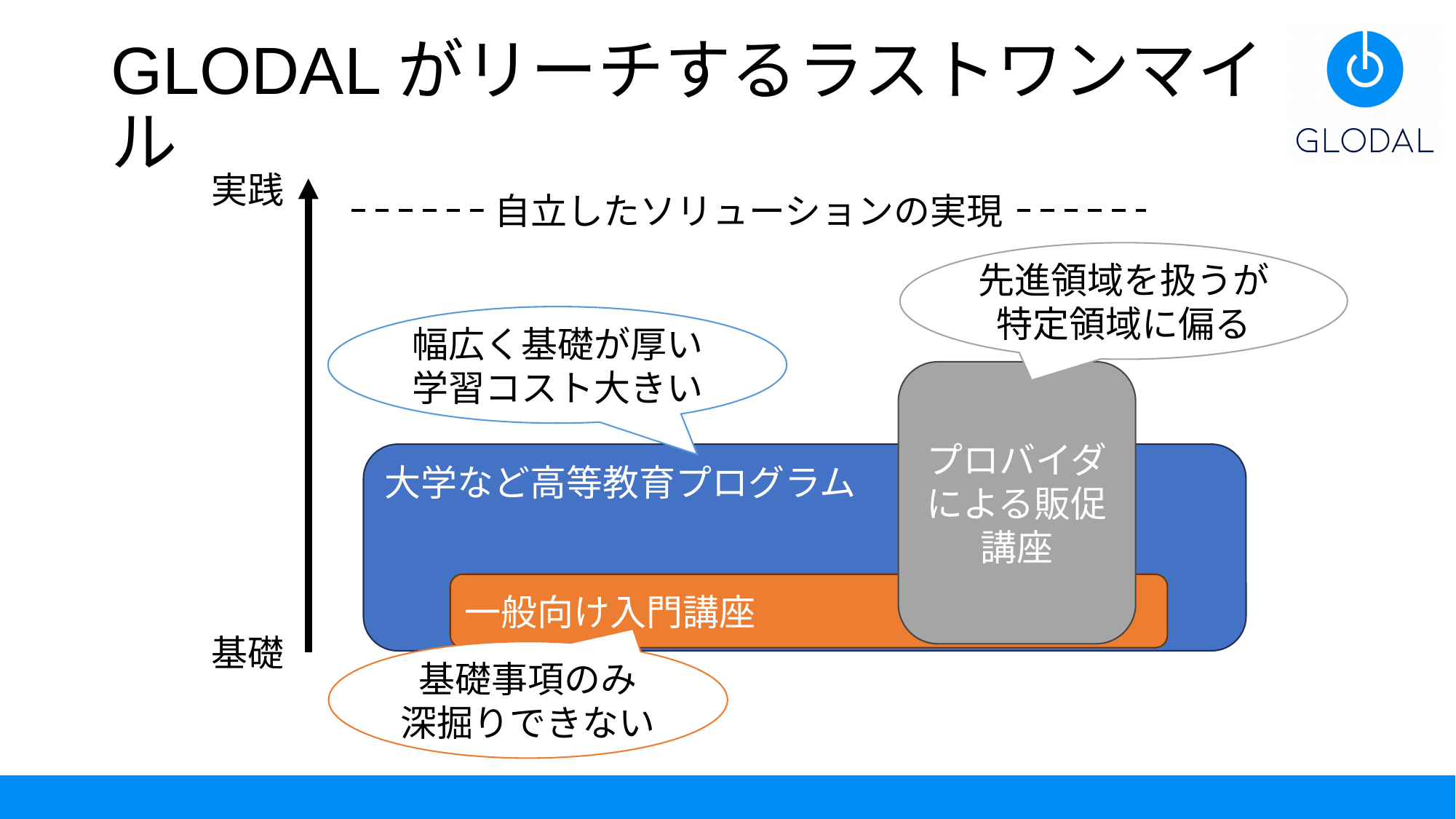

# GLODALがリーチするラストワンマイル
実践
自立したソリューションの実現
先進領域を扱うが特定領域に偏る
幅広く基礎が厚い
学習コスト大きい
プロバイダによる販促講座
大学など高等教育プログラム
一般向け入門講座
基礎
基礎事項のみ
深掘りできない